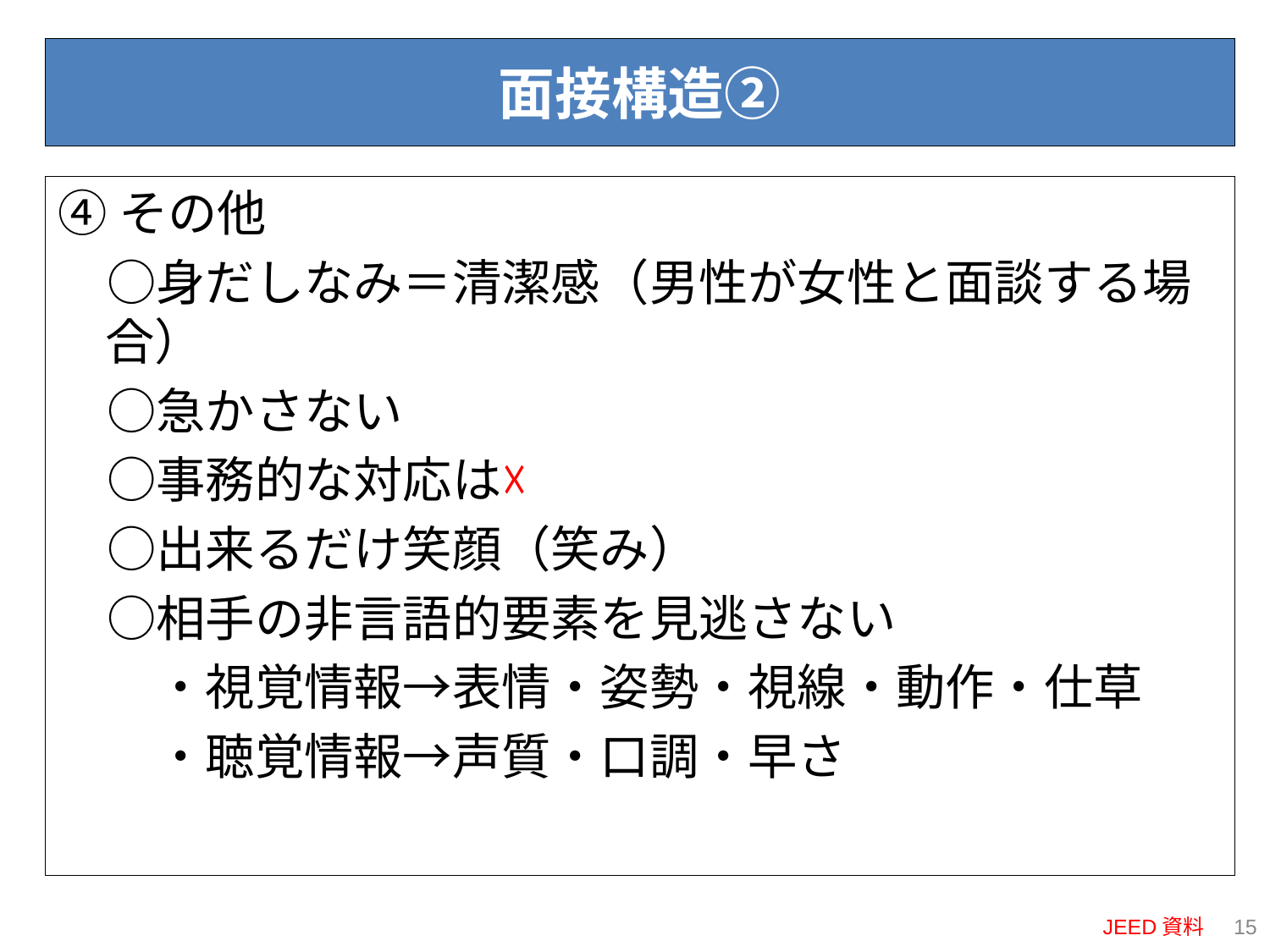

# 面接構造②
④その他
　○身だしなみ＝清潔感（男性が女性と面談する場合）
　○急かさない
　○事務的な対応は☓
　○出来るだけ笑顔（笑み）
　○相手の非言語的要素を見逃さない
　　・視覚情報→表情・姿勢・視線・動作・仕草
　　・聴覚情報→声質・口調・早さ
JEED資料
15